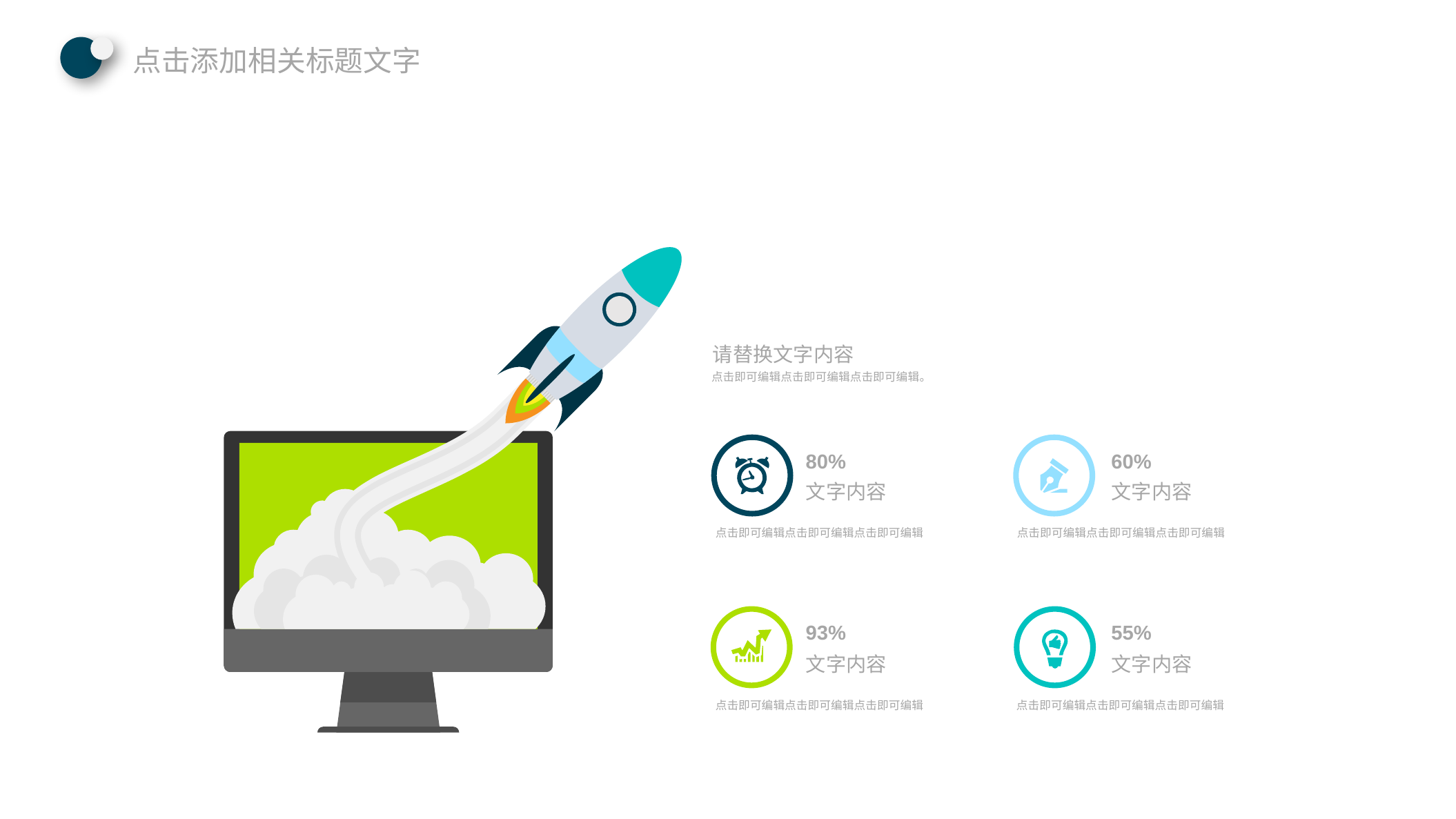

点击添加相关标题文字

请替换文字内容
点击即可编辑点击即可编辑点击即可编辑。

80%
60%

文字内容
文字内容
点击即可编辑点击即可编辑点击即可编辑
点击即可编辑点击即可编辑点击即可编辑

93%
55%

文字内容
文字内容
点击即可编辑点击即可编辑点击即可编辑
点击即可编辑点击即可编辑点击即可编辑